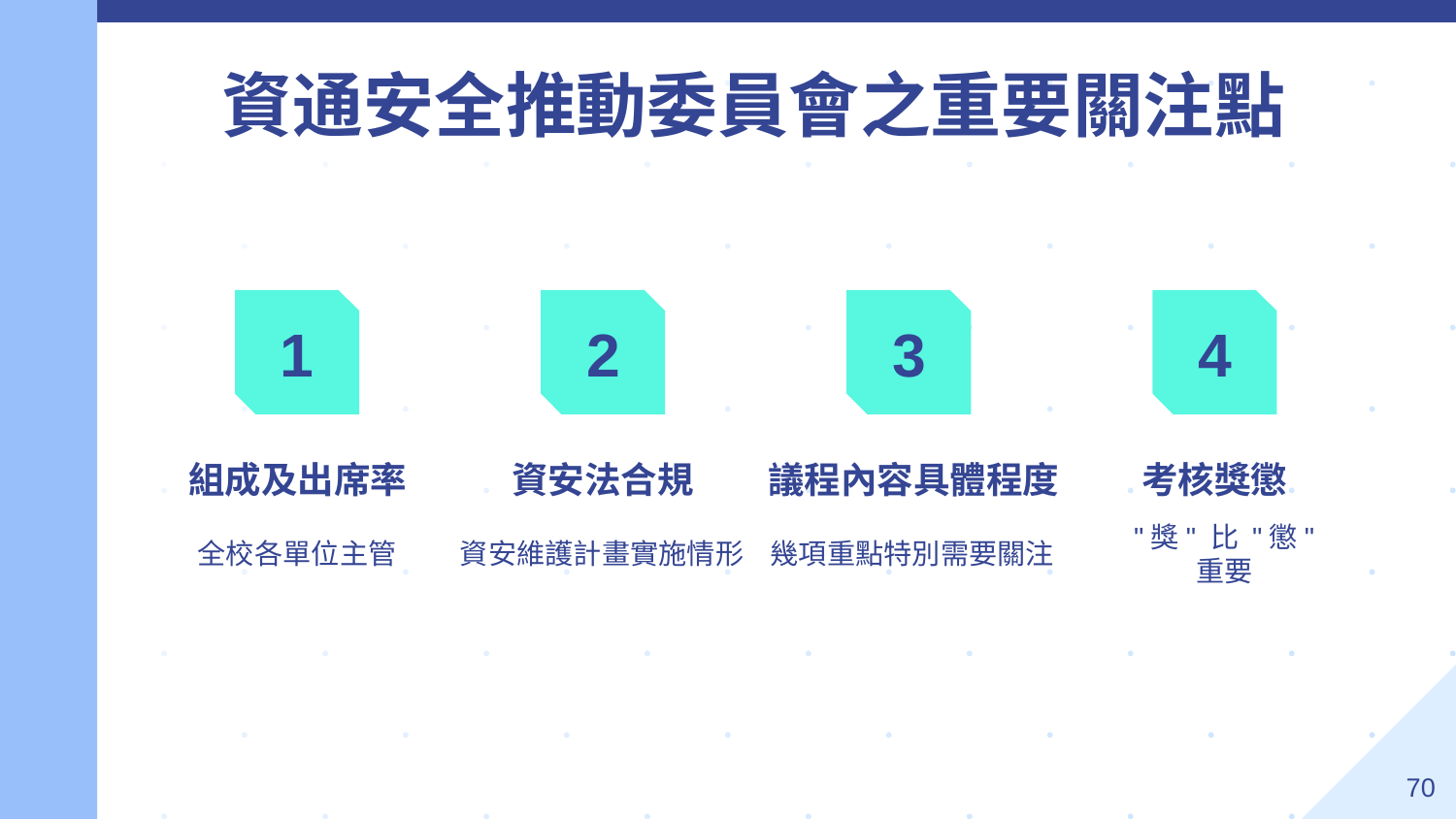

資通安全推動委員會之重要關注點

1
2
3
4
# 組成及出席率
資安法合規
議程內容具體程度
考核獎懲
全校各單位主管
資安維護計畫實施情形
幾項重點特別需要關注
"獎" 比 "懲" 重要
70